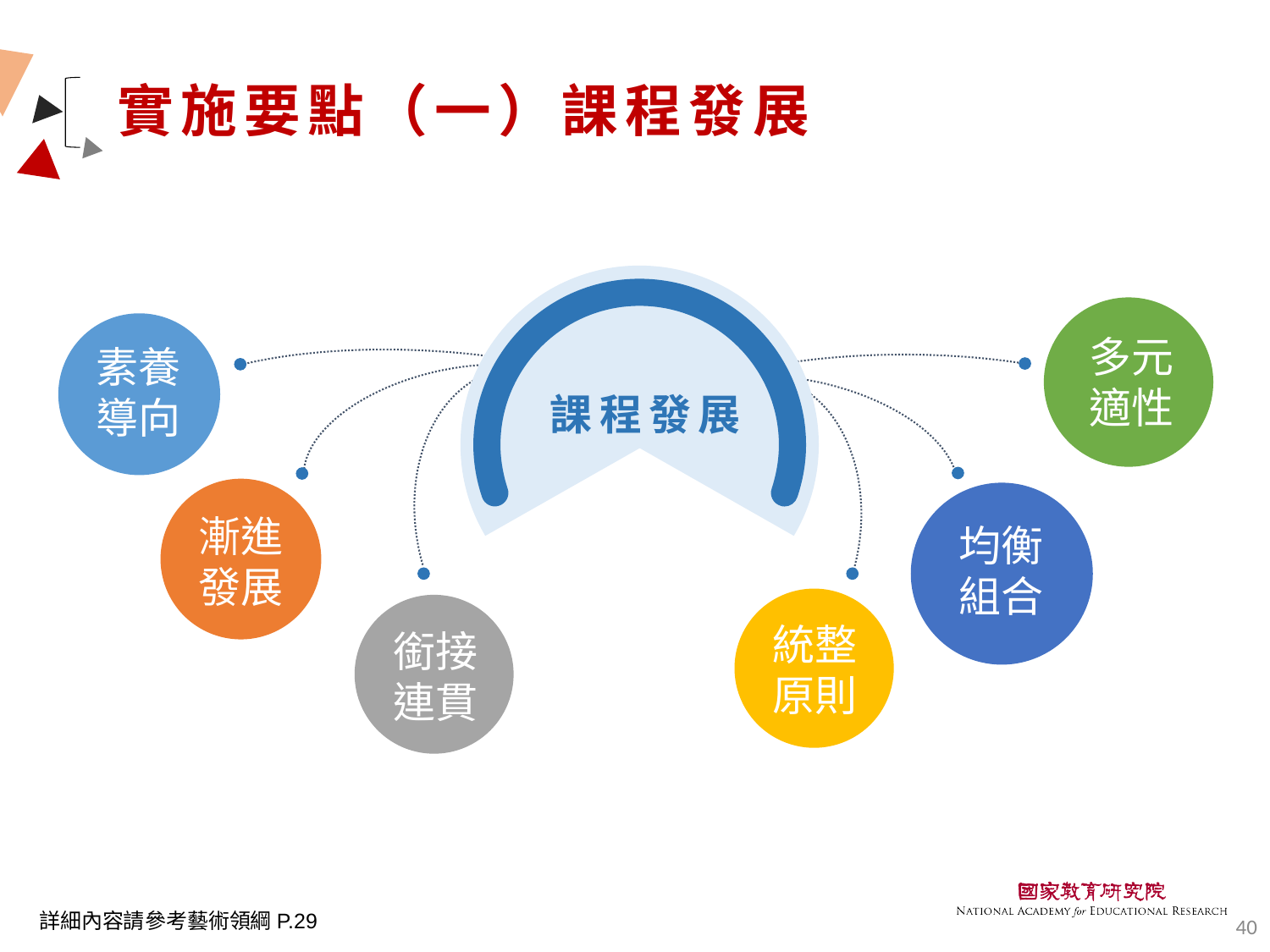

# 實施要點（一）課程發展

多元
適性
素養
導向
課程發展
漸進
發展
均衡
組合
統整
原則
銜接
連貫

詳細內容請參考藝術領綱P.29
40